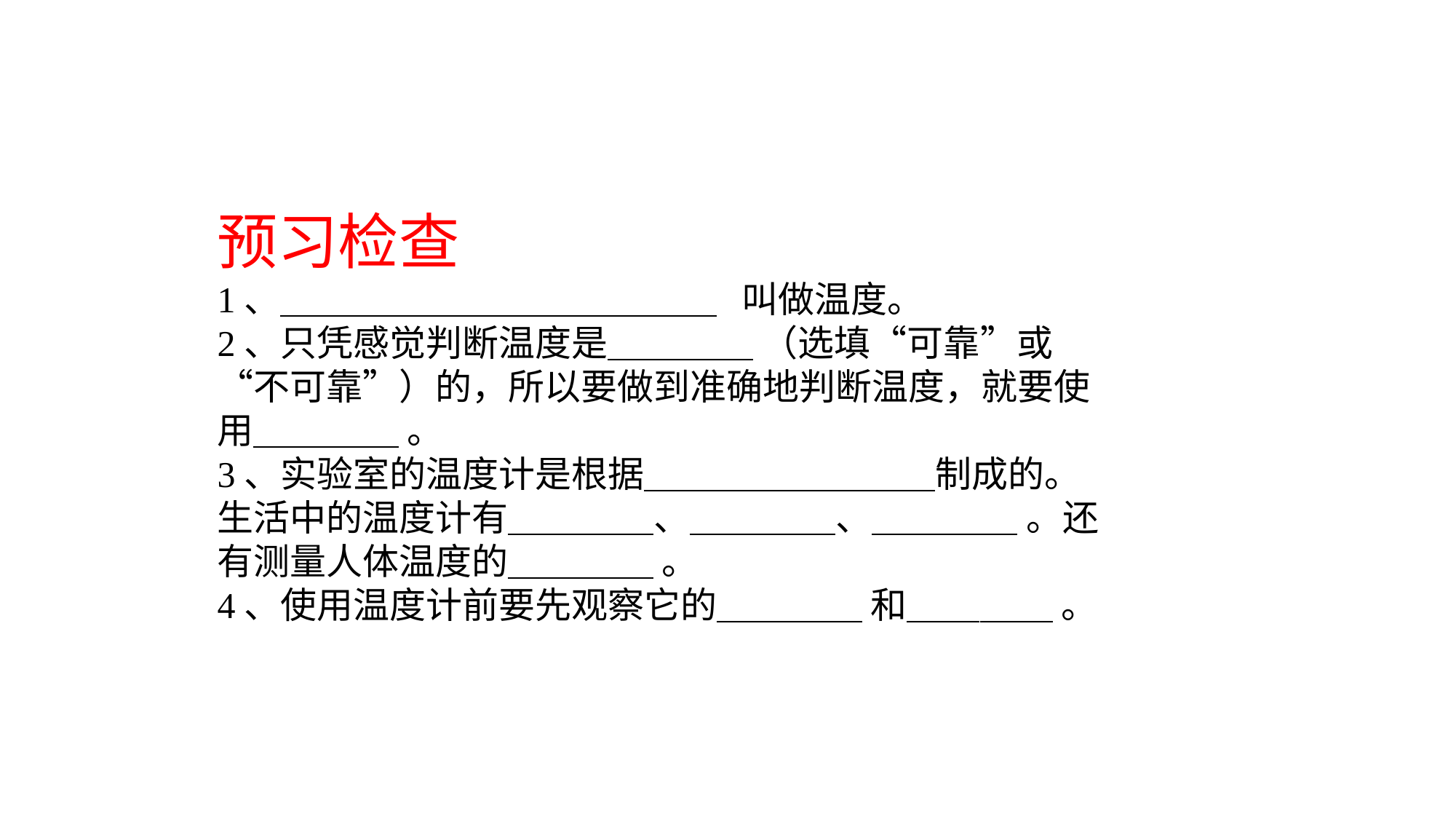

预习检查
1、＿＿＿＿＿＿＿＿＿＿＿＿   叫做温度。
2、只凭感觉判断温度是＿＿＿＿ （选填“可靠”或“不可靠”）的，所以要做到准确地判断温度，就要使用＿＿＿＿ 。
3、实验室的温度计是根据＿＿＿＿＿＿＿＿制成的。生活中的温度计有＿＿＿＿、＿＿＿＿、＿＿＿＿ 。还有测量人体温度的＿＿＿＿ 。
4、使用温度计前要先观察它的＿＿＿＿ 和＿＿＿＿ 。